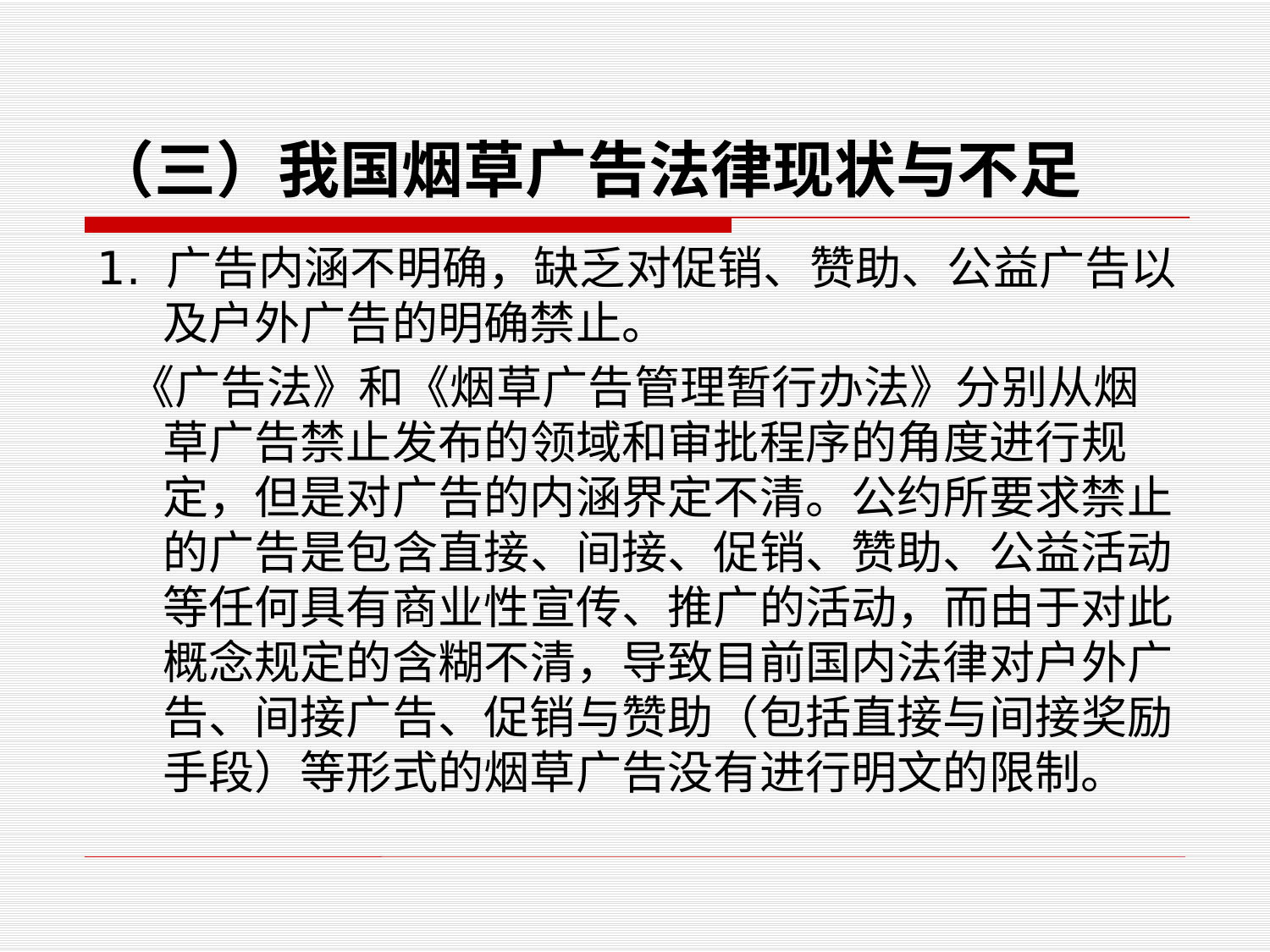

# （三）我国烟草广告法律现状与不足
1. 广告内涵不明确，缺乏对促销、赞助、公益广告以及户外广告的明确禁止。
  《广告法》和《烟草广告管理暂行办法》分别从烟草广告禁止发布的领域和审批程序的角度进行规定，但是对广告的内涵界定不清。公约所要求禁止的广告是包含直接、间接、促销、赞助、公益活动等任何具有商业性宣传、推广的活动，而由于对此概念规定的含糊不清，导致目前国内法律对户外广告、间接广告、促销与赞助（包括直接与间接奖励手段）等形式的烟草广告没有进行明文的限制。